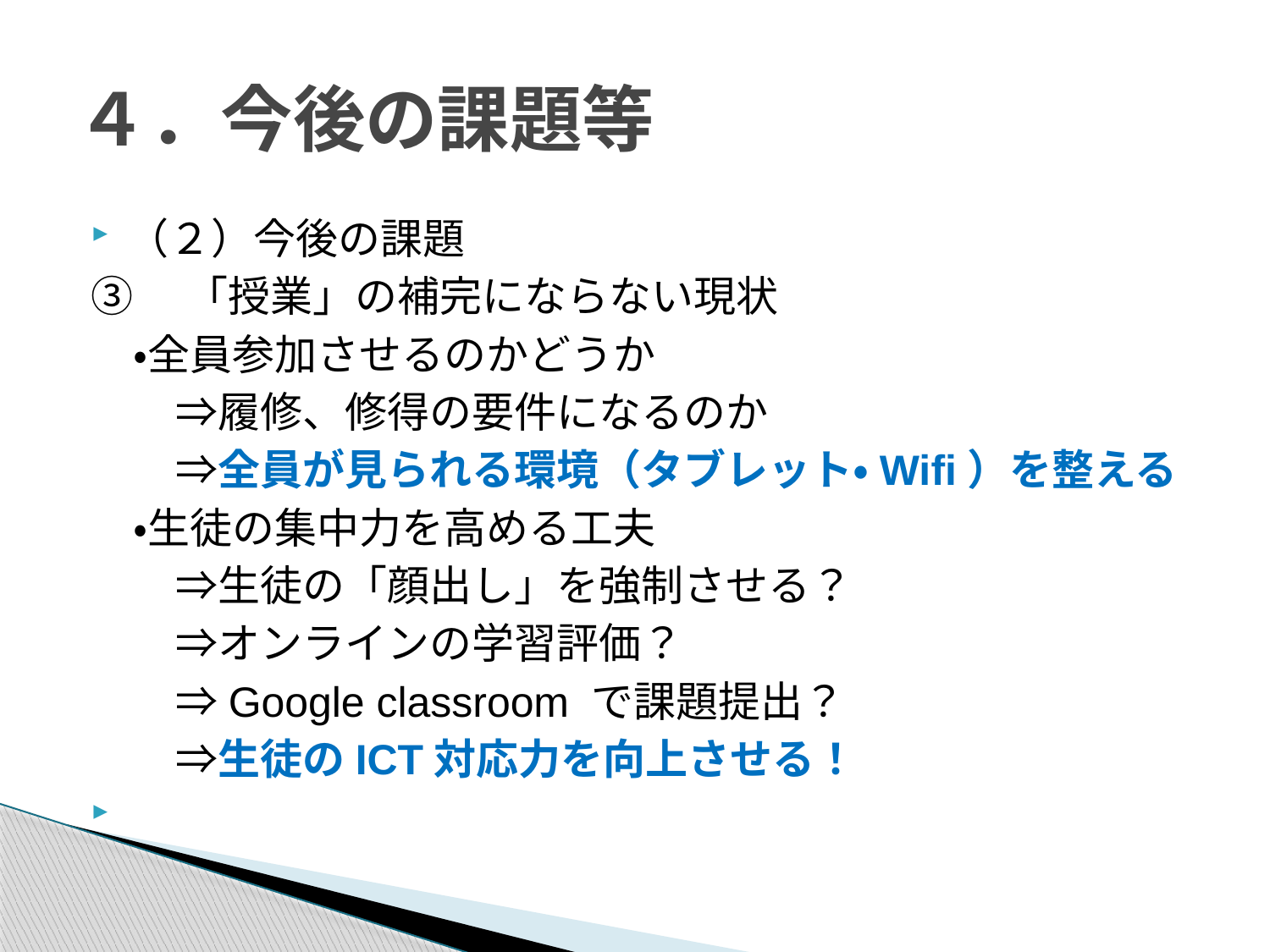

# ４．今後の課題等
（２）今後の課題
③　「授業」の補完にならない現状
　・全員参加させるのかどうか
　　⇒履修、修得の要件になるのか
　　⇒全員が見られる環境（タブレット・Wifi）を整える
　・生徒の集中力を高める工夫
　　⇒生徒の「顔出し」を強制させる？
　　⇒オンラインの学習評価？
　　⇒Google classroom で課題提出？
　　⇒生徒のICT対応力を向上させる！